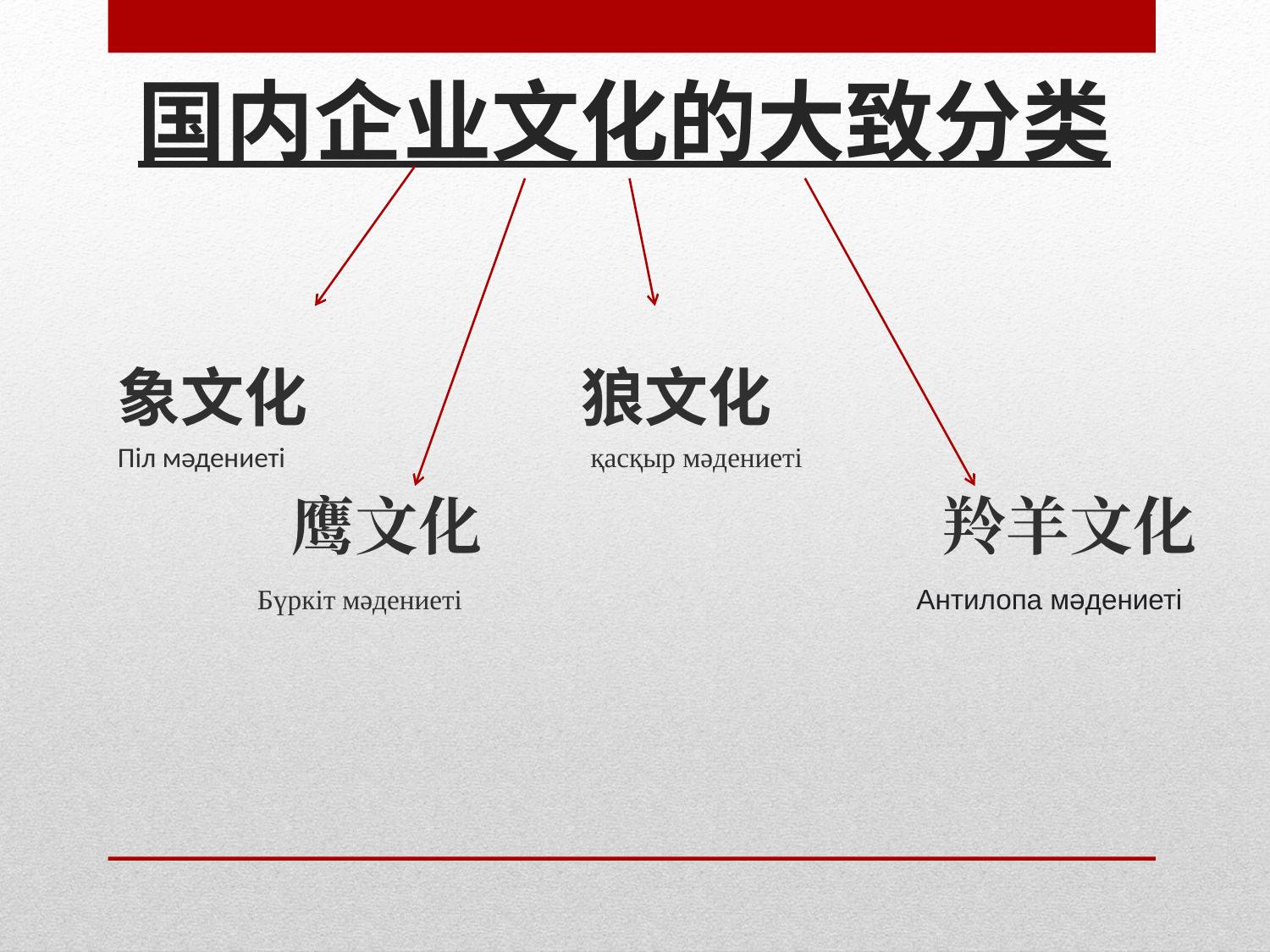

# 国内企业文化的大致分类
象文化                   狼文化
Піл мәдениеті                                                қасқыр мәдениеті
          鹰文化                             羚羊文化
                    Бүркіт мәдениеті                                                                 Антилопа мәдениеті